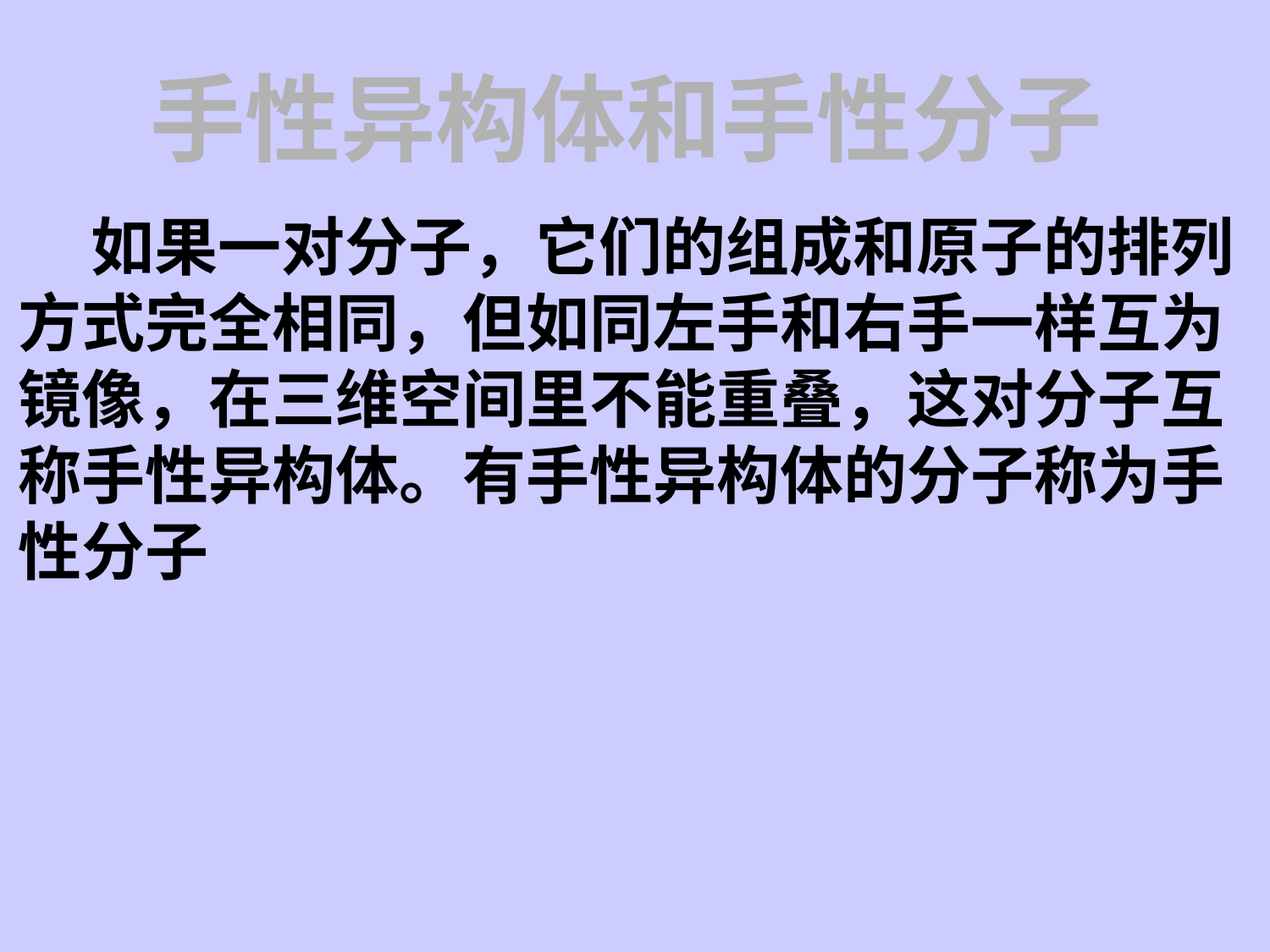

手性异构体和手性分子
    如果一对分子，它们的组成和原子的排列方式完全相同，但如同左手和右手一样互为镜像，在三维空间里不能重叠，这对分子互称手性异构体。有手性异构体的分子称为手性分子
  当四个不同的原子或基团连接在碳原子上时，形成的化合物存在手性异构体。其中，连接四个不同的原子或基团的碳原子称为手性碳原子。